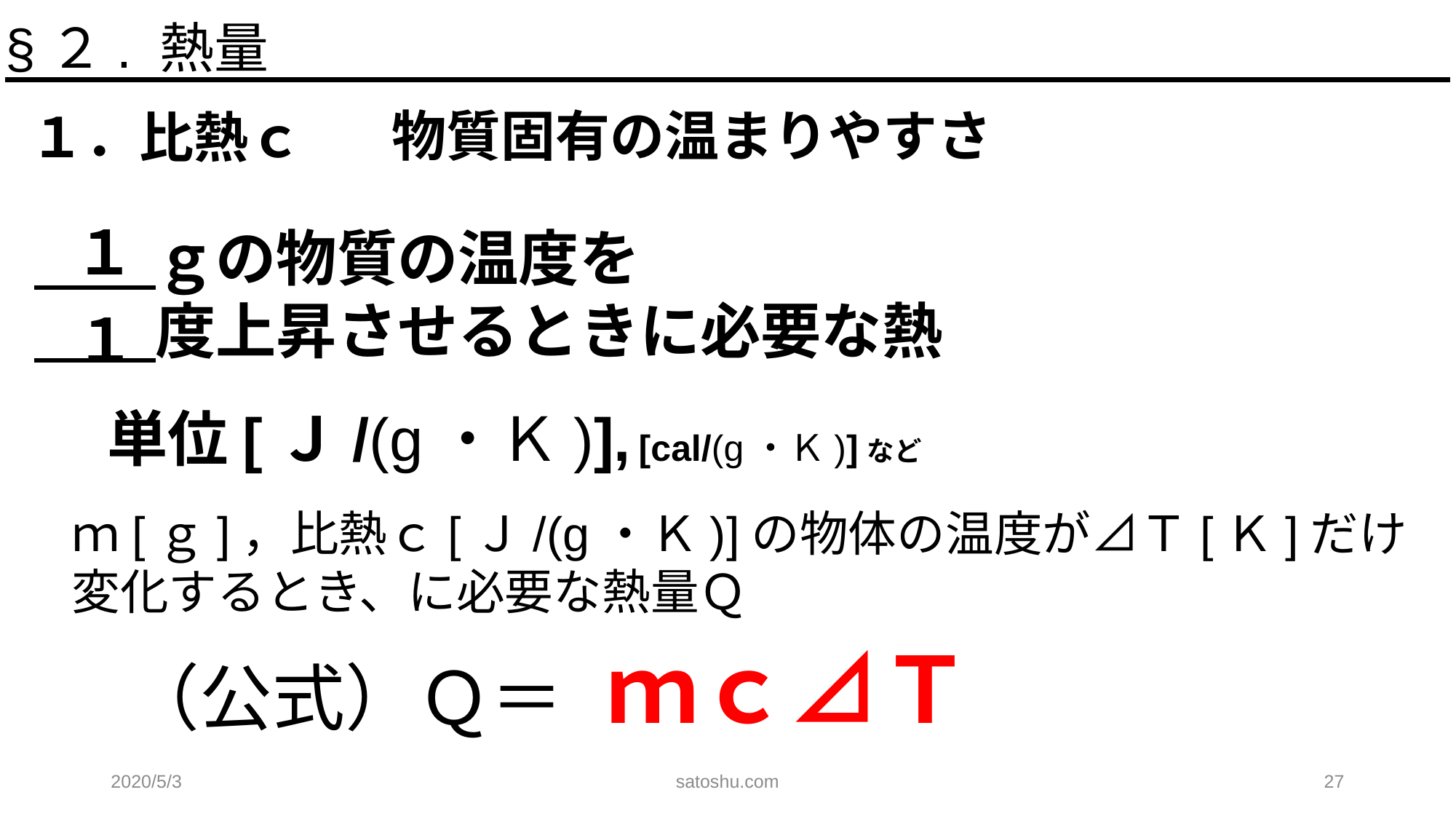

§２. 熱量
物質固有の温まりやすさ
１．比熱ｃ
１
　　ｇの物質の温度を
　　度上昇させるときに必要な熱
１
単位[Ｊ/(g・Ｋ)], [cal/(g・Ｋ)]など
ｍ[ｇ]，比熱ｃ[Ｊ/(g・Ｋ)]の物体の温度が⊿Ｔ[Ｋ]だけ変化するとき、に必要な熱量Ｑ
ｍｃ⊿Ｔ
（公式）Ｑ＝
2020/5/3
satoshu.com
27